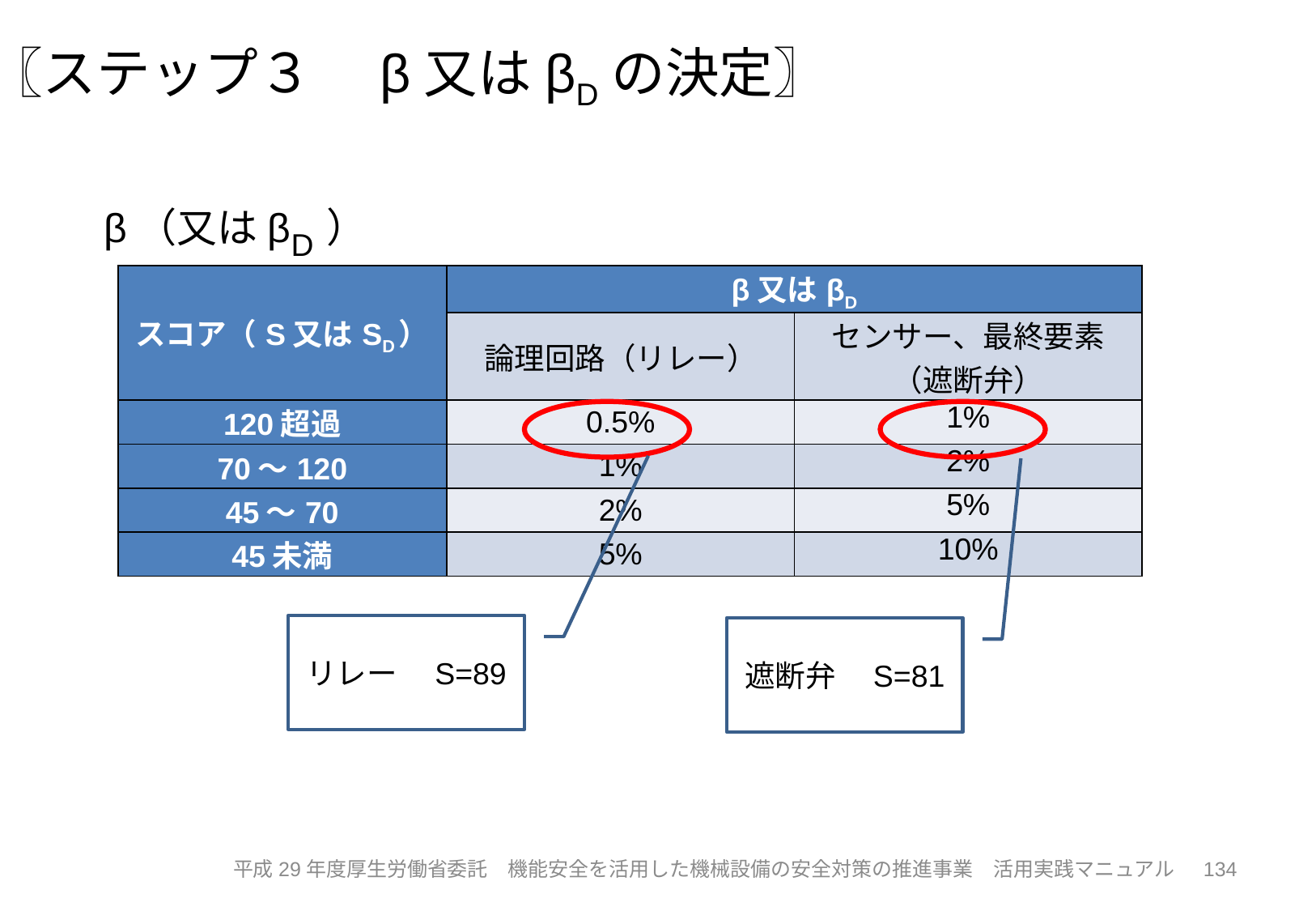

〖ステップ３　β又はβDの決定〗
β（又はβD）
| スコア（S又はSD） | β又はβD |  |
| --- | --- | --- |
|  | 論理回路（リレー） | センサー、最終要素（遮断弁） |
| 120超過 | 0.5% | 1% |
| 70～120 | 1% | 2% |
| 45～70 | 2% | 5% |
| 45未満 | 5% | 10% |

リレー　S=89

遮断弁　S=81
134
平成29年度厚生労働省委託　機能安全を活用した機械設備の安全対策の推進事業　活用実践マニュアル